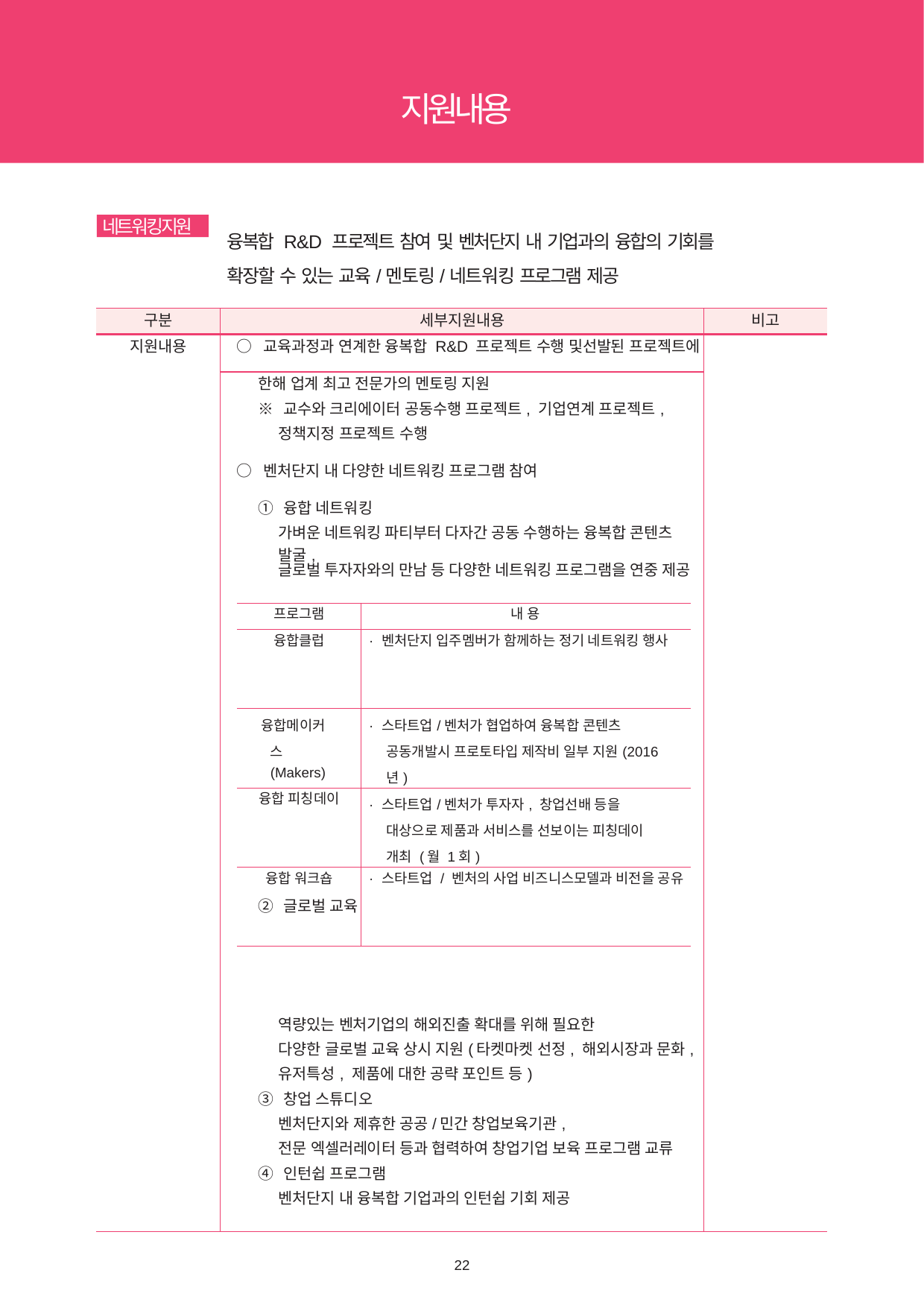

지원내용
네트워킹지원
융복합 R&D 프로젝트 참여 및 벤처단지 내 기업과의 융합의 기회를 확장할 수 있는 교육/멘토링/네트워킹 프로그램 제공
| 구분 | 세부지원내용 | 비고 |
| --- | --- | --- |
| 지원내용 | ○ 교육과정과 연계한 융복합 R&D 프로젝트 수행 및선발된 프로젝트에 |  |
|  | 한해 업계 최고 전문가의 멘토링 지원 |  |
|  | ※ 교수와 크리에이터 공동수행 프로젝트, 기업연계 프로젝트, |  |
|  | 정책지정 프로젝트 수행 |  |
|  | ○ 벤처단지 내 다양한 네트워킹 프로그램 참여 |  |
|  | ① 융합 네트워킹 |  |
|  | 가벼운 네트워킹 파티부터 다자간 공동 수행하는 융복합 콘텐츠 발굴, |  |
|  | 글로벌 투자자와의 만남 등 다양한 네트워킹 프로그램을 연중 제공 |  |
|  |  |  |
|  | ② 글로벌 교육 |  |
|  | 역량있는 벤처기업의 해외진출 확대를 위해 필요한 |  |
|  | 다양한 글로벌 교육 상시 지원(타켓마켓 선정, 해외시장과 문화, |  |
|  | 유저특성, 제품에 대한 공략 포인트 등) |  |
|  | ③ 창업 스튜디오 |  |
|  | 벤처단지와 제휴한 공공/민간 창업보육기관, |  |
|  | 전문 엑셀러레이터 등과 협력하여 창업기업 보육 프로그램 교류 |  |
|  | ④ 인턴쉽 프로그램 |  |
|  | 벤처단지 내 융복합 기업과의 인턴쉽 기회 제공 |  |
| 프로그램 | 내 용 |
| --- | --- |
| 융합클럽 | · 벤처단지 입주멤버가 함께하는 정기 네트워킹 행사 |
| 융합메이커스 (Makers) | · 스타트업/벤처가 협업하여 융복합 콘텐츠 공동개발시 프로토타입 제작비 일부 지원(2016년) |
| 융합 피칭데이 | · 스타트업/벤처가 투자자, 창업선배 등을 대상으로 제품과 서비스를 선보이는 피칭데이 개최 (월 1회) |
| 융합 워크숍 | · 스타트업 / 벤처의 사업 비즈니스모델과 비전을 공유 |
22